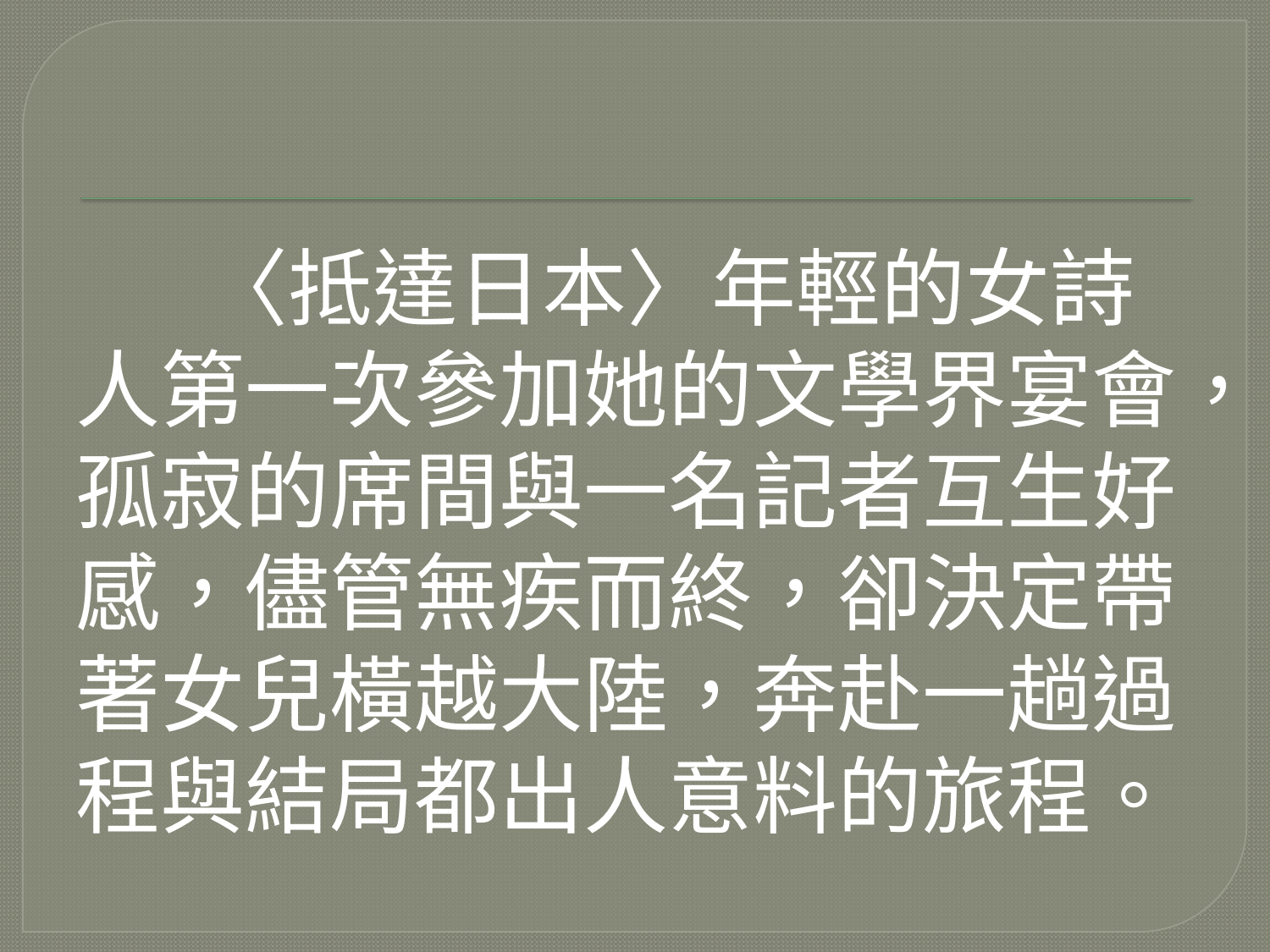

#
         〈抵達日本〉年輕的女詩人第一次參加她的文學界宴會，孤寂的席間與一名記者互生好感，儘管無疾而終，卻決定帶著女兒橫越大陸，奔赴一趟過程與結局都出人意料的旅程。